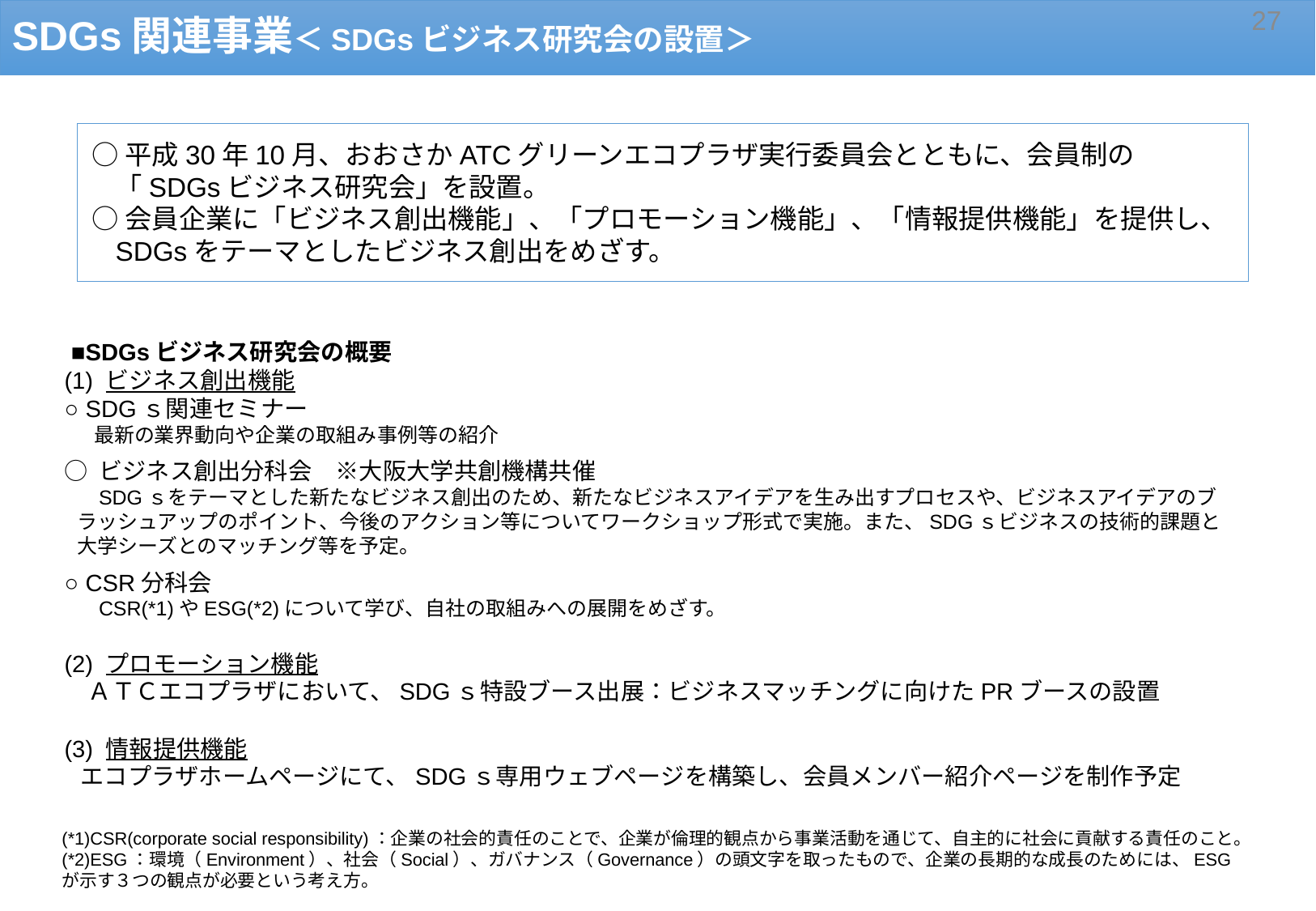

27
SDGs関連事業＜SDGsビジネス研究会の設置＞
○平成30年10月、おおさかATCグリーンエコプラザ実行委員会とともに、会員制の「SDGsビジネス研究会」を設置。
○会員企業に「ビジネス創出機能」、「プロモーション機能」、「情報提供機能」を提供し、SDGsをテーマとしたビジネス創出をめざす。
 ■SDGsビジネス研究会の概要
(1) ビジネス創出機能
○ SDGｓ関連セミナー
 　最新の業界動向や企業の取組み事例等の紹介
○ ビジネス創出分科会　※大阪大学共創機構共催
 　SDGｓをテーマとした新たなビジネス創出のため、新たなビジネスアイデアを生み出すプロセスや、ビジネスアイデアのブラッシュアップのポイント、今後のアクション等についてワークショップ形式で実施。また、SDGｓビジネスの技術的課題と大学シーズとのマッチング等を予定。
○ CSR分科会
 　CSR(*1)やESG(*2)について学び、自社の取組みへの展開をめざす。

(2) プロモーション機能
　ＡＴＣエコプラザにおいて、SDGｓ特設ブース出展：ビジネスマッチングに向けたPRブースの設置

(3) 情報提供機能
  エコプラザホームページにて、SDGｓ専用ウェブページを構築し、会員メンバー紹介ページを制作予定

(*1)CSR(corporate social responsibility)：企業の社会的責任のことで、企業が倫理的観点から事業活動を通じて、自主的に社会に貢献する責任のこと。
(*2)ESG：環境（Environment）、社会（Social）、ガバナンス（Governance）の頭文字を取ったもので、企業の長期的な成長のためには、ESGが示す３つの観点が必要という考え方。